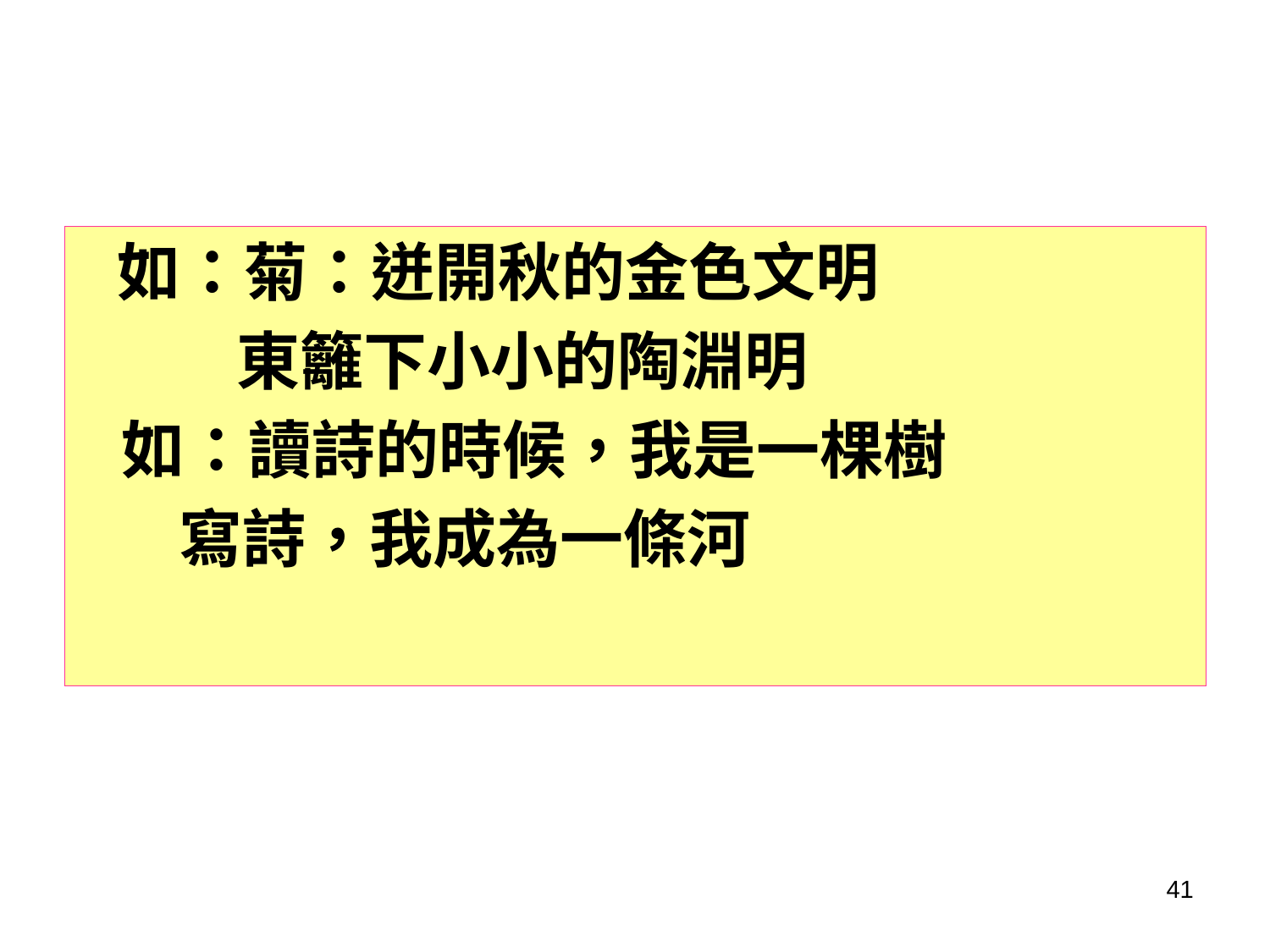

如：菊：迸開秋的金色文明
          東籬下小小的陶淵明
  如：讀詩的時候，我是一棵樹
      寫詩，我成為一條河
41